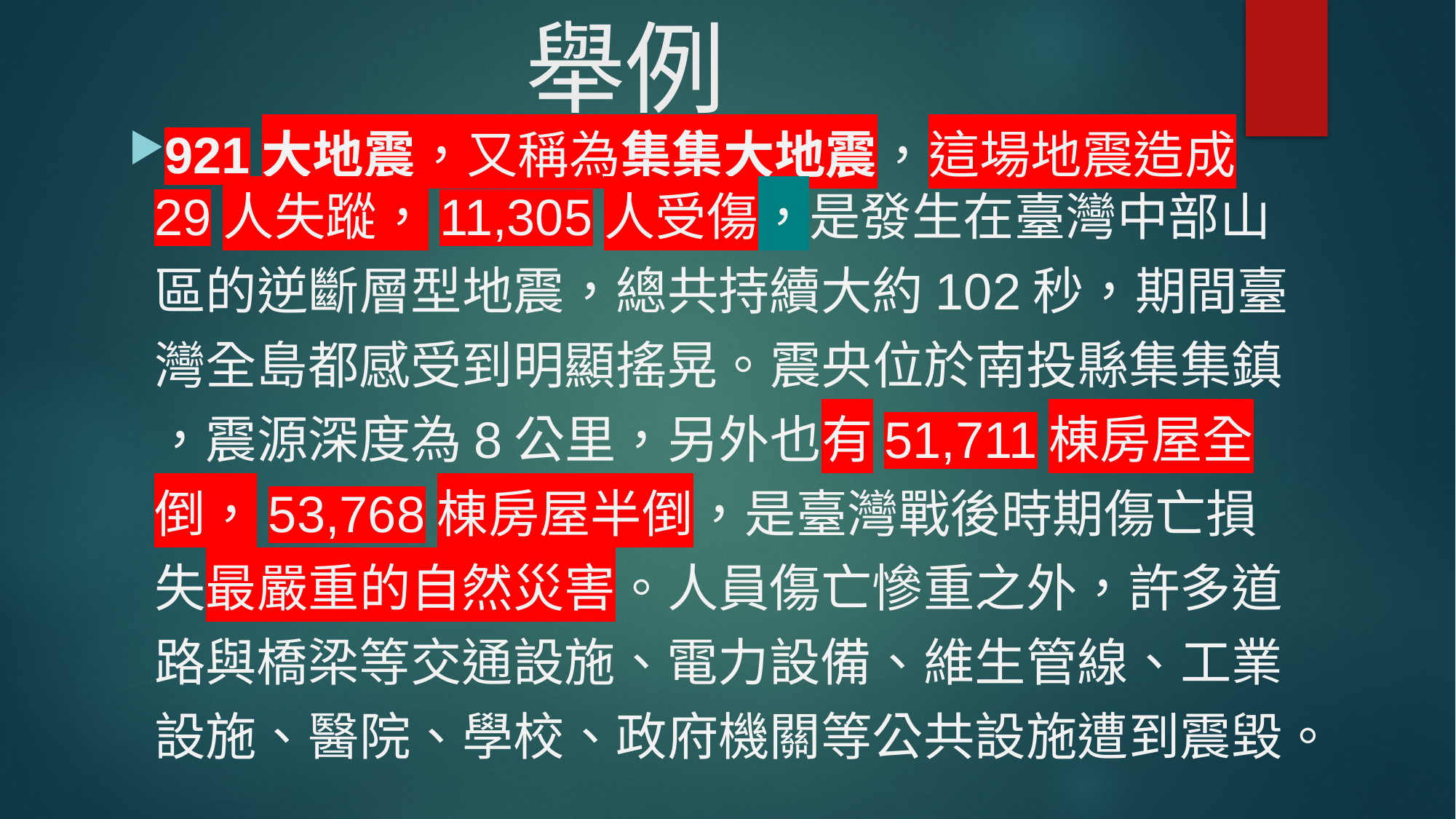

# 舉例
921大地震，又稱為集集大地震，這場地震造成29人失蹤，11,305人受傷，是發生在臺灣中部山區的逆斷層型地震，總共持續大約102秒，期間臺灣全島都感受到明顯搖晃。震央位於南投縣集集鎮，震源深度為8公里，另外也有51,711棟房屋全倒，53,768棟房屋半倒，是臺灣戰後時期傷亡損失最嚴重的自然災害。人員傷亡慘重之外，許多道路與橋梁等交通設施、電力設備、維生管線、工業設施、醫院、學校、政府機關等公共設施遭到震毀。